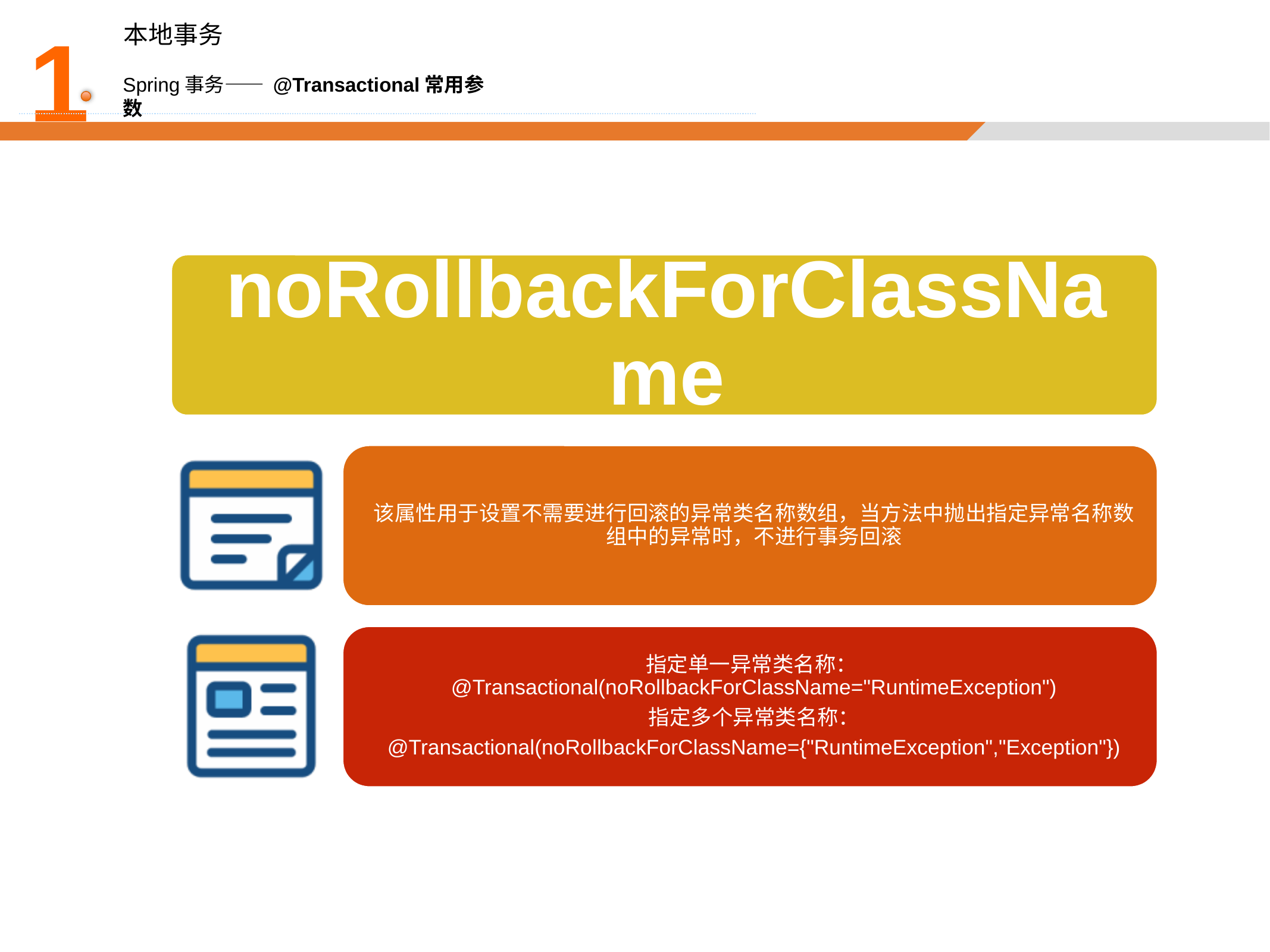

1
本地事务

Spring事务—— @Transactional常用参数
noRollbackForClassName
该属性用于设置不需要进行回滚的异常类名称数组，当方法中抛出指定异常名称数组中的异常时，不进行事务回滚
指定单一异常类名称：@Transactional(noRollbackForClassName="RuntimeException")
指定多个异常类名称：
@Transactional(noRollbackForClassName={"RuntimeException","Exception"})